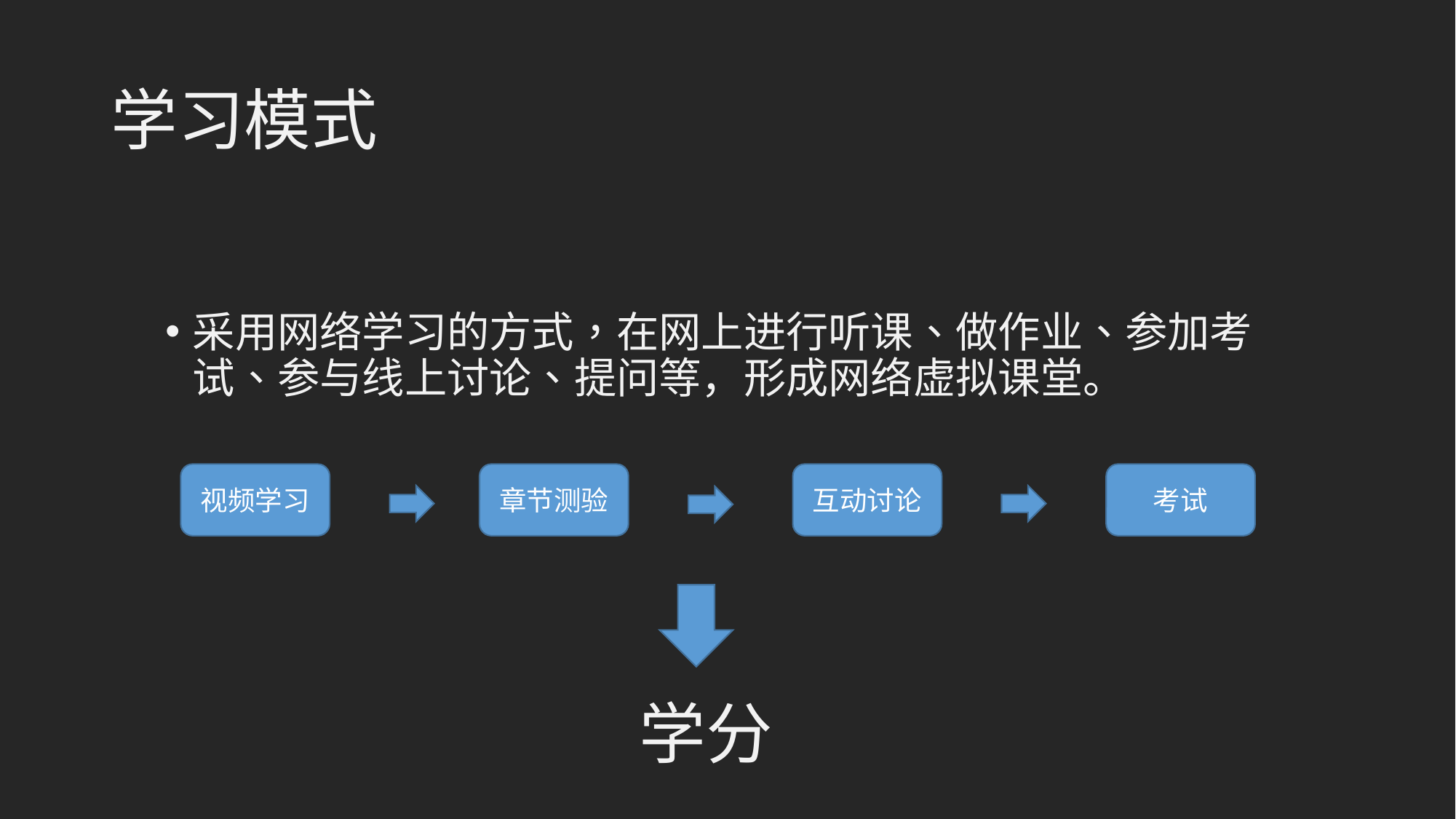

# 学习模式
采用网络学习的方式，在网上进行听课、做作业、参加考试、参与线上讨论、提问等，形成网络虚拟课堂。
章节测验
视频学习
互动讨论
考试

学分